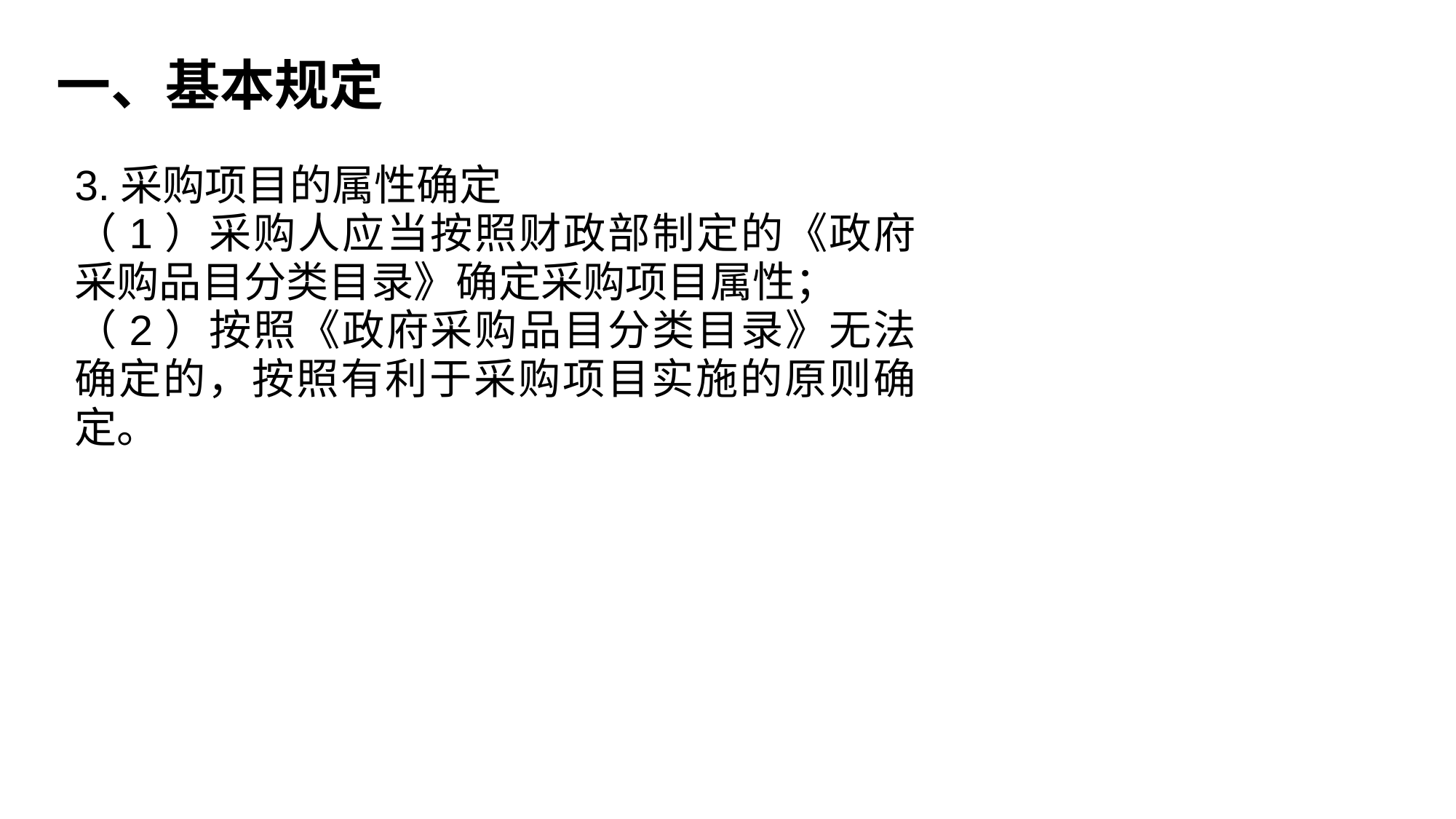

一、基本规定
3.采购项目的属性确定
（1）采购人应当按照财政部制定的《政府采购品目分类目录》确定采购项目属性；
（2）按照《政府采购品目分类目录》无法确定的，按照有利于采购项目实施的原则确定。